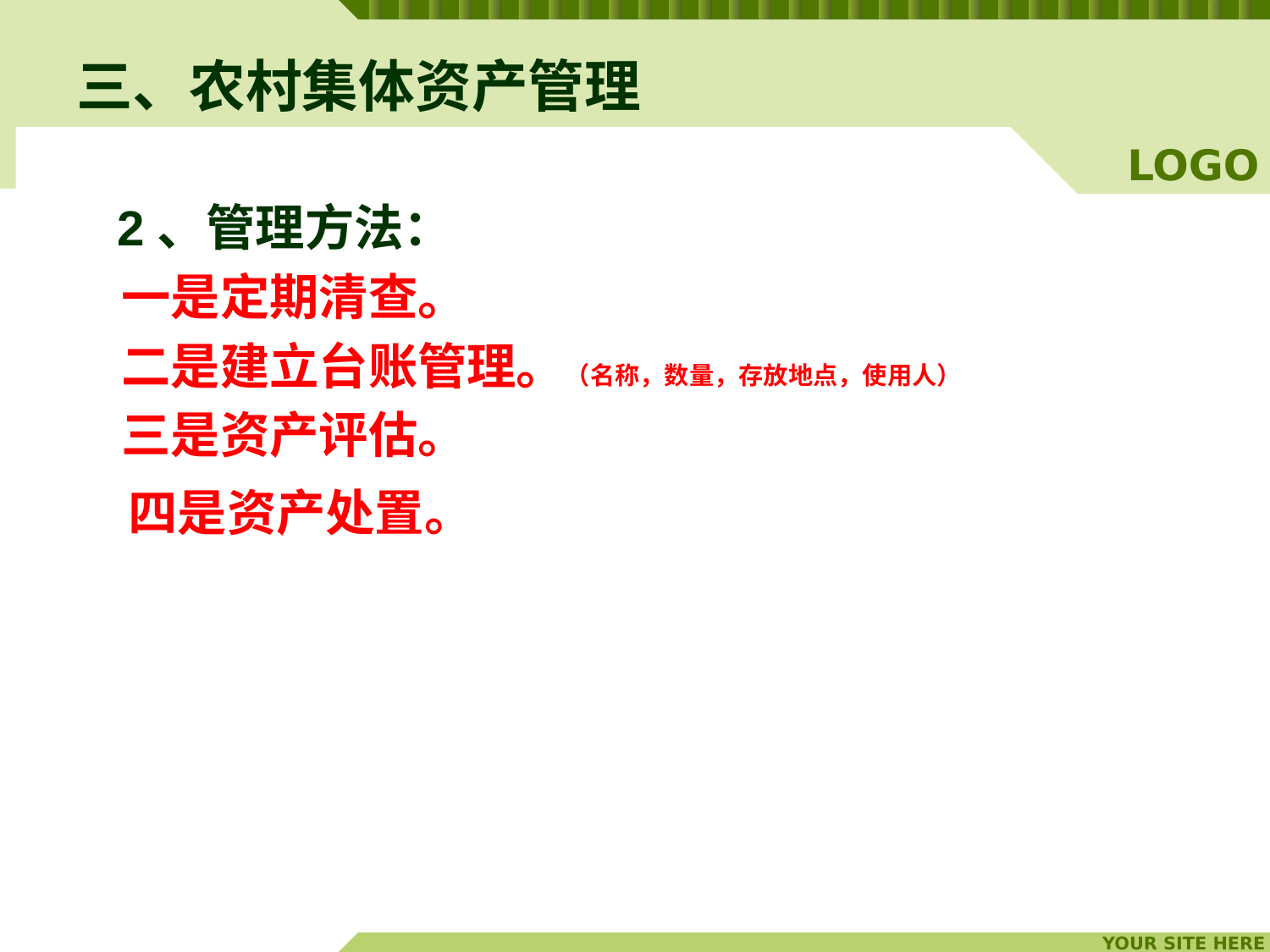

# 三、农村集体资产管理
   2、管理方法：
   一是定期清查。
   二是建立台账管理。（名称，数量，存放地点，使用人）
   三是资产评估。
   四是资产处置。